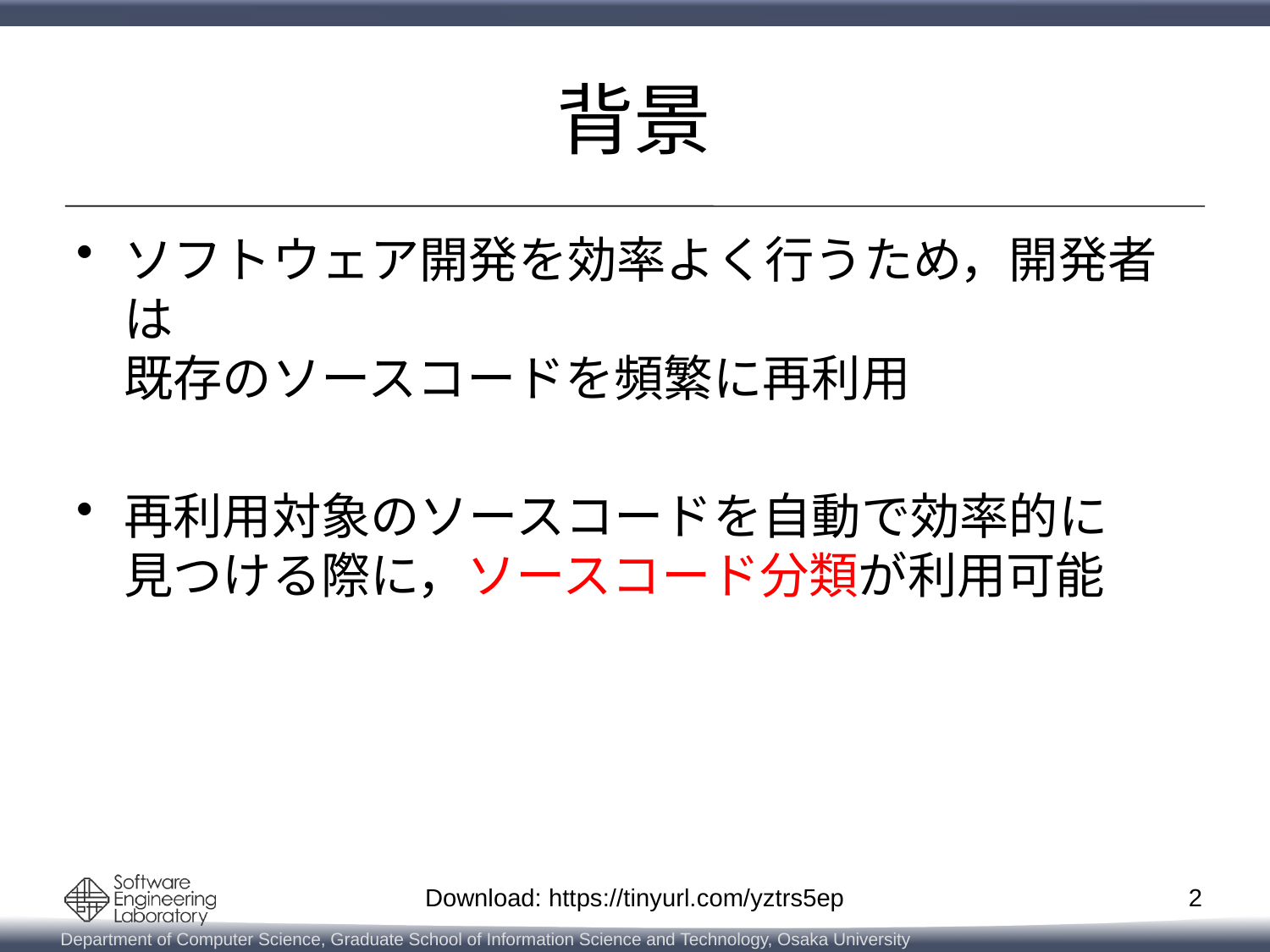

# 背景
ソフトウェア開発を効率よく行うため，開発者は
既存のソースコードを頻繁に再利用

再利用対象のソースコードを自動で効率的に
見つける際に，ソースコード分類が利用可能
2
Download: https://tinyurl.com/yztrs5ep